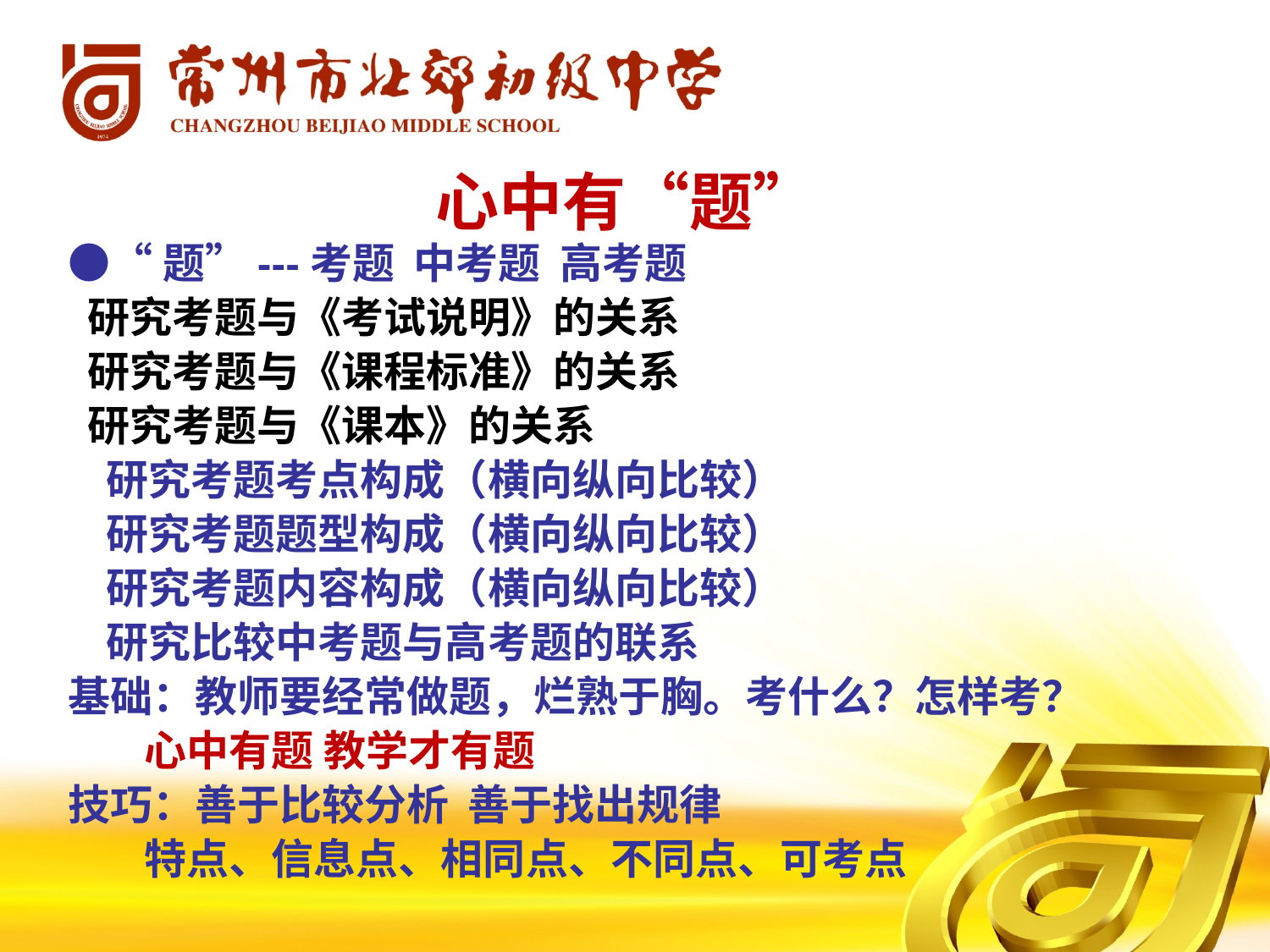

# 心中有“题”
●“题”---考题  中考题  高考题
 研究考题与《考试说明》的关系
 研究考题与《课程标准》的关系
 研究考题与《课本》的关系
   研究考题考点构成（横向纵向比较）
   研究考题题型构成（横向纵向比较）
   研究考题内容构成（横向纵向比较）
   研究比较中考题与高考题的联系
基础：教师要经常做题，烂熟于胸。考什么？怎样考？
       心中有题 教学才有题
技巧：善于比较分析  善于找出规律
       特点、信息点、相同点、不同点、可考点